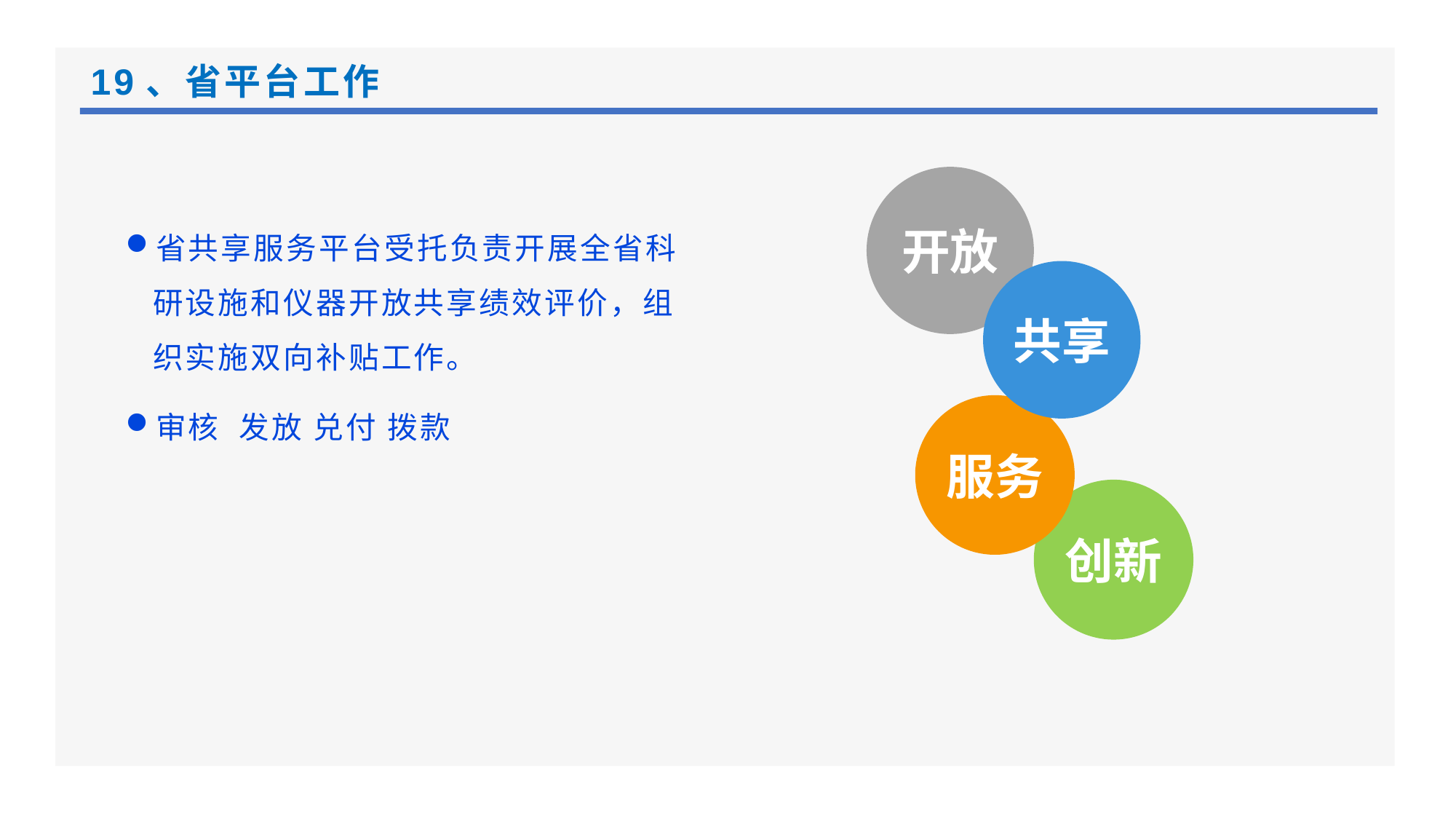

# 19、省平台工作
开放
省共享服务平台受托负责开展全省科研设施和仪器开放共享绩效评价，组织实施双向补贴工作。
审核  发放 兑付 拨款
共享
服务
创新